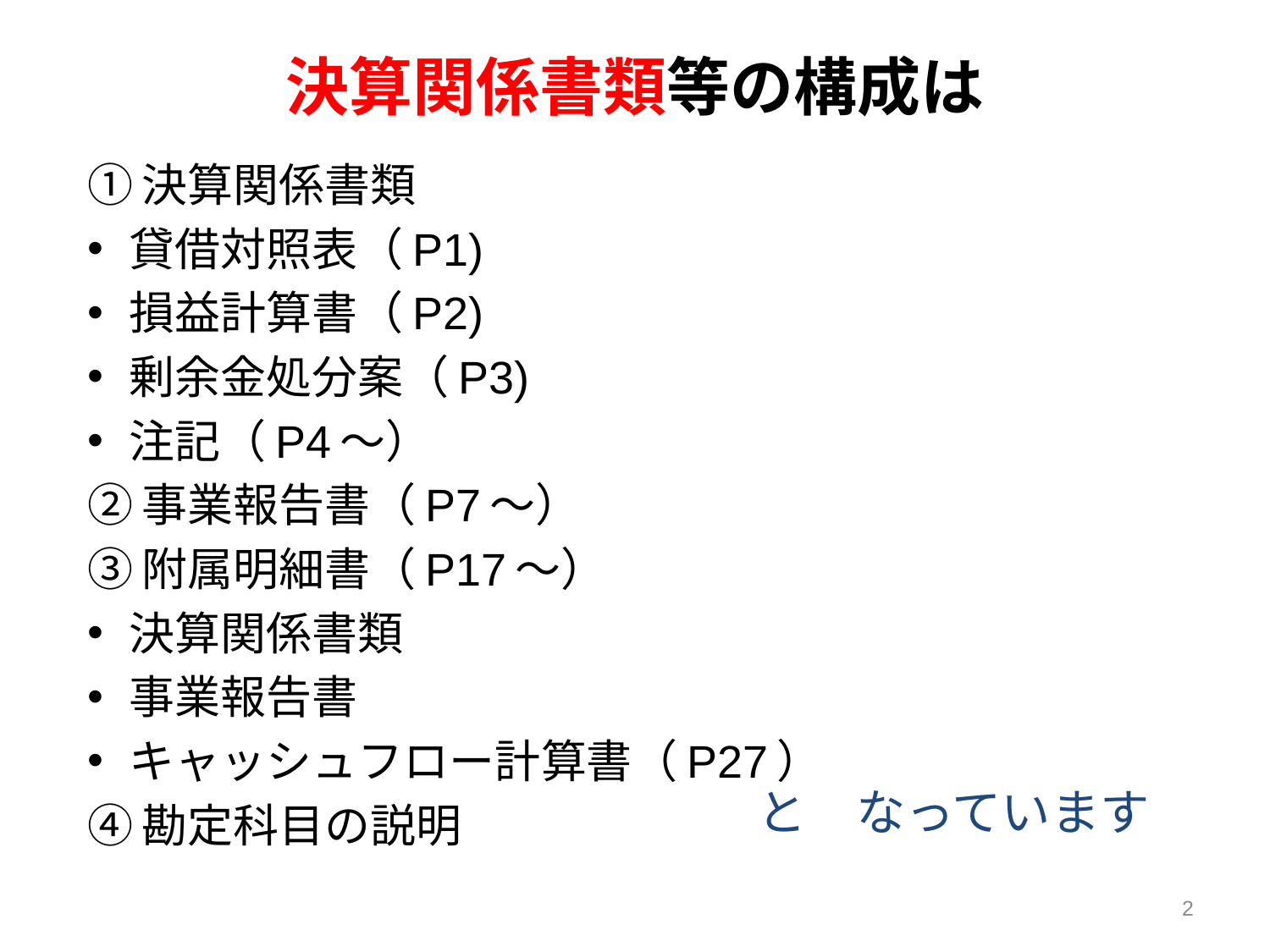

決算関係書類等の構成は
①決算関係書類
貸借対照表（P1)
損益計算書（P2)
剰余金処分案（P3)
注記（P4～）
②事業報告書（P7～）
③附属明細書（P17～）
決算関係書類
事業報告書
キャッシュフロー計算書（P27）
④勘定科目の説明
と　なっています
2